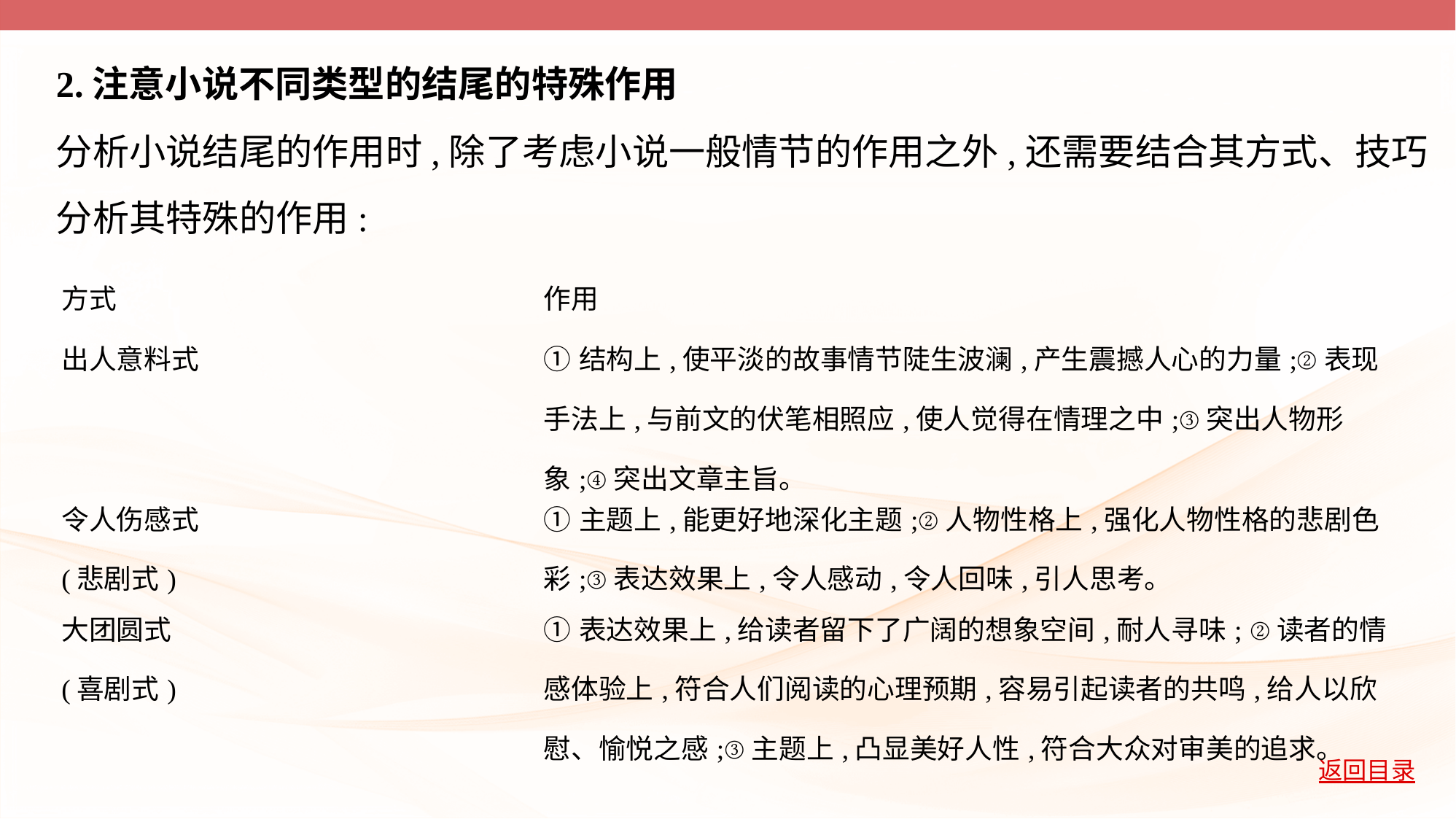

2.注意小说不同类型的结尾的特殊作用
分析小说结尾的作用时,除了考虑小说一般情节的作用之外,还需要结合其方式、技巧
分析其特殊的作用:
| 方式 | 作用 |
| --- | --- |
| 出人意料式 | ①结构上,使平淡的故事情节陡生波澜,产生震撼人心的力量;②表现手法上,与前文的伏笔相照应,使人觉得在情理之中;③突出人物形象;④突出文章主旨。 |
| 令人伤感式 (悲剧式) | ①主题上,能更好地深化主题;②人物性格上,强化人物性格的悲剧色彩;③表达效果上,令人感动,令人回味,引人思考。 |
| 大团圆式 (喜剧式) | ①表达效果上,给读者留下了广阔的想象空间,耐人寻味; ②读者的情感体验上,符合人们阅读的心理预期,容易引起读者的共鸣,给人以欣慰、愉悦之感;③主题上,凸显美好人性,符合大众对审美的追求。 |